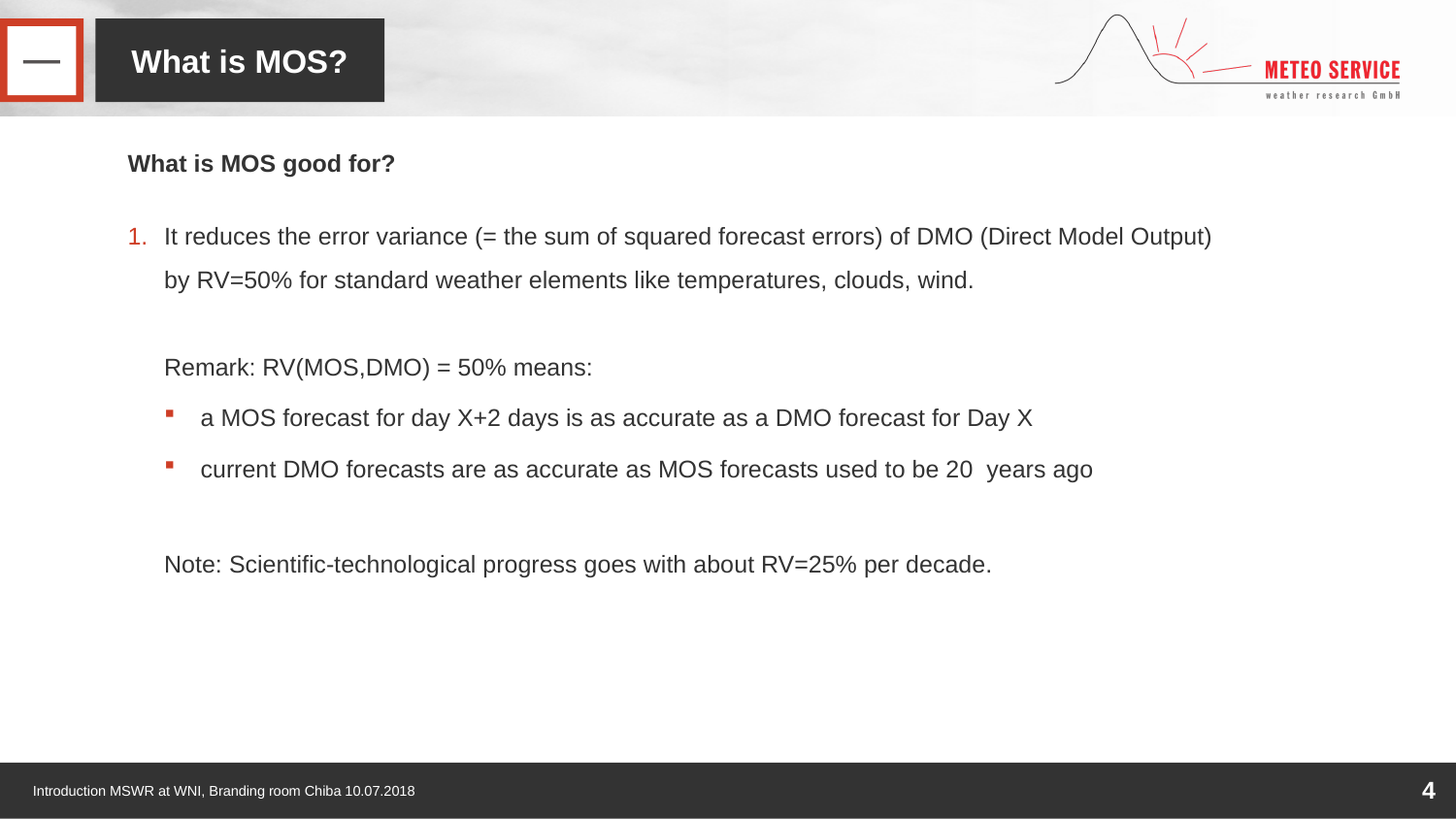

What is MOS?
一
What is MOS good for?

It reduces the error variance (= the sum of squared forecast errors) of DMO (Direct Model Output)
by RV=50% for standard weather elements like temperatures, clouds, wind.
Remark: RV(MOS,DMO) = 50% means:
a MOS forecast for day X+2 days is as accurate as a DMO forecast for Day X
current DMO forecasts are as accurate as MOS forecasts used to be 20  years ago
Note: Scientific-technological progress goes with about RV=25% per decade.